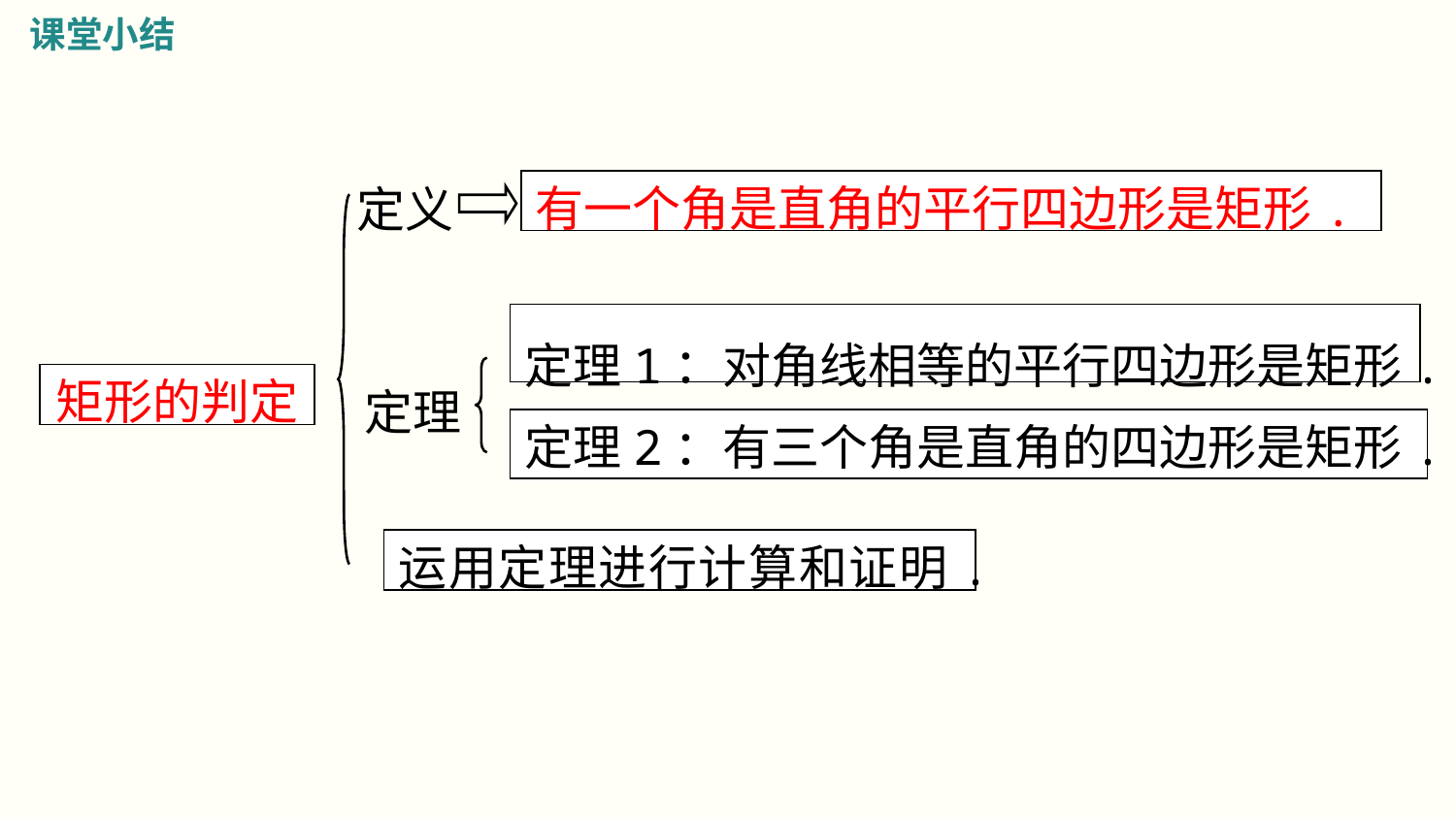

课堂小结
有一个角是直角的平行四边形是矩形.
定义

定理1：对角线相等的平行四边形是矩形.

矩形的判定
定理
定理2：有三个角是直角的四边形是矩形.
运用定理进行计算和证明.